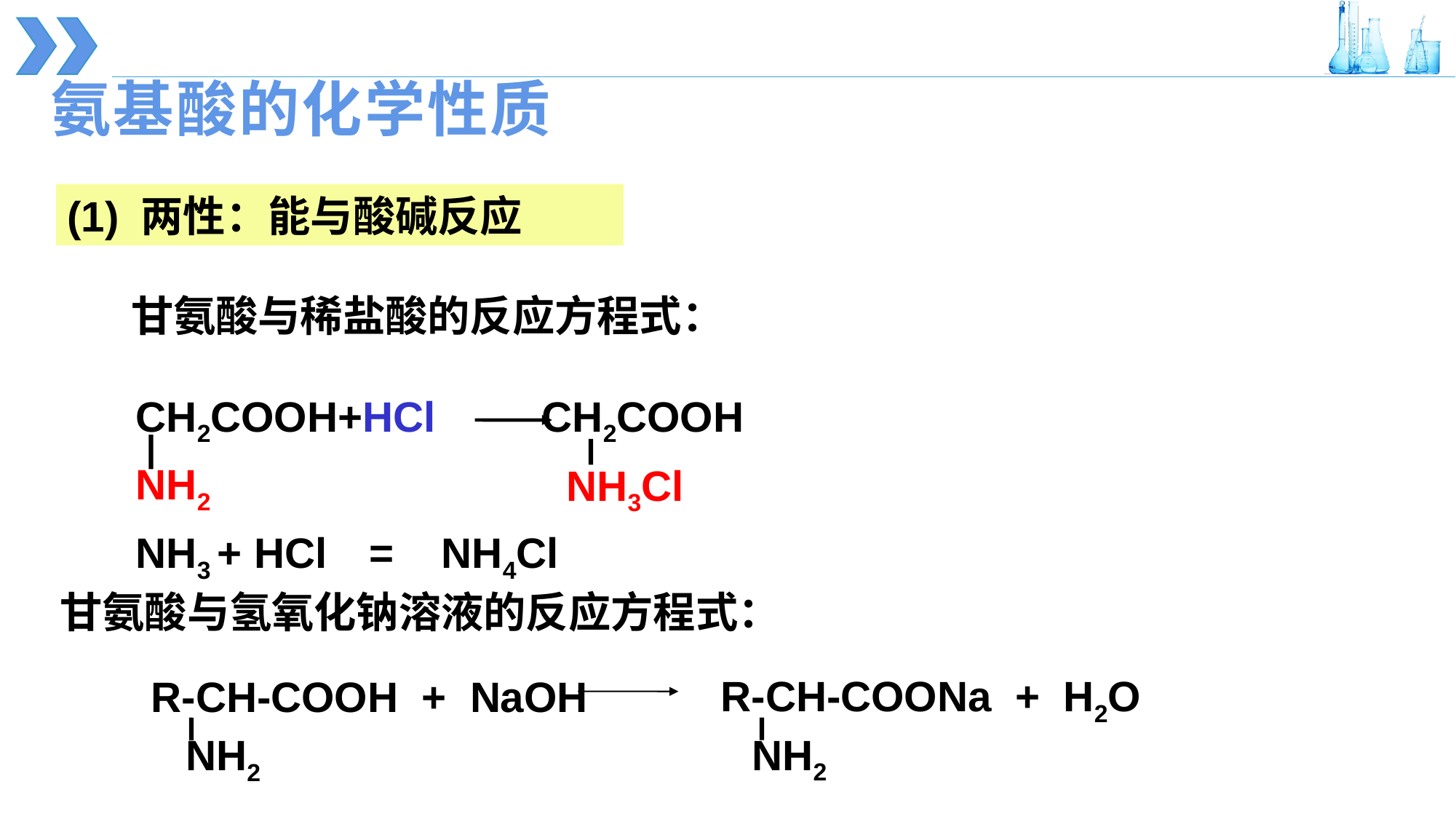

氨基酸的化学性质
(1) 两性：能与酸碱反应
甘氨酸与稀盐酸的反应方程式：
CH2COOH+HCl         CH2COOH

NH2
NH3Cl

NH3 + HCl    =    NH4Cl
甘氨酸与氢氧化钠溶液的反应方程式：
    R-CH-COONa  +  H2O

NH2
    R-CH-COOH  +  NaOH

NH2